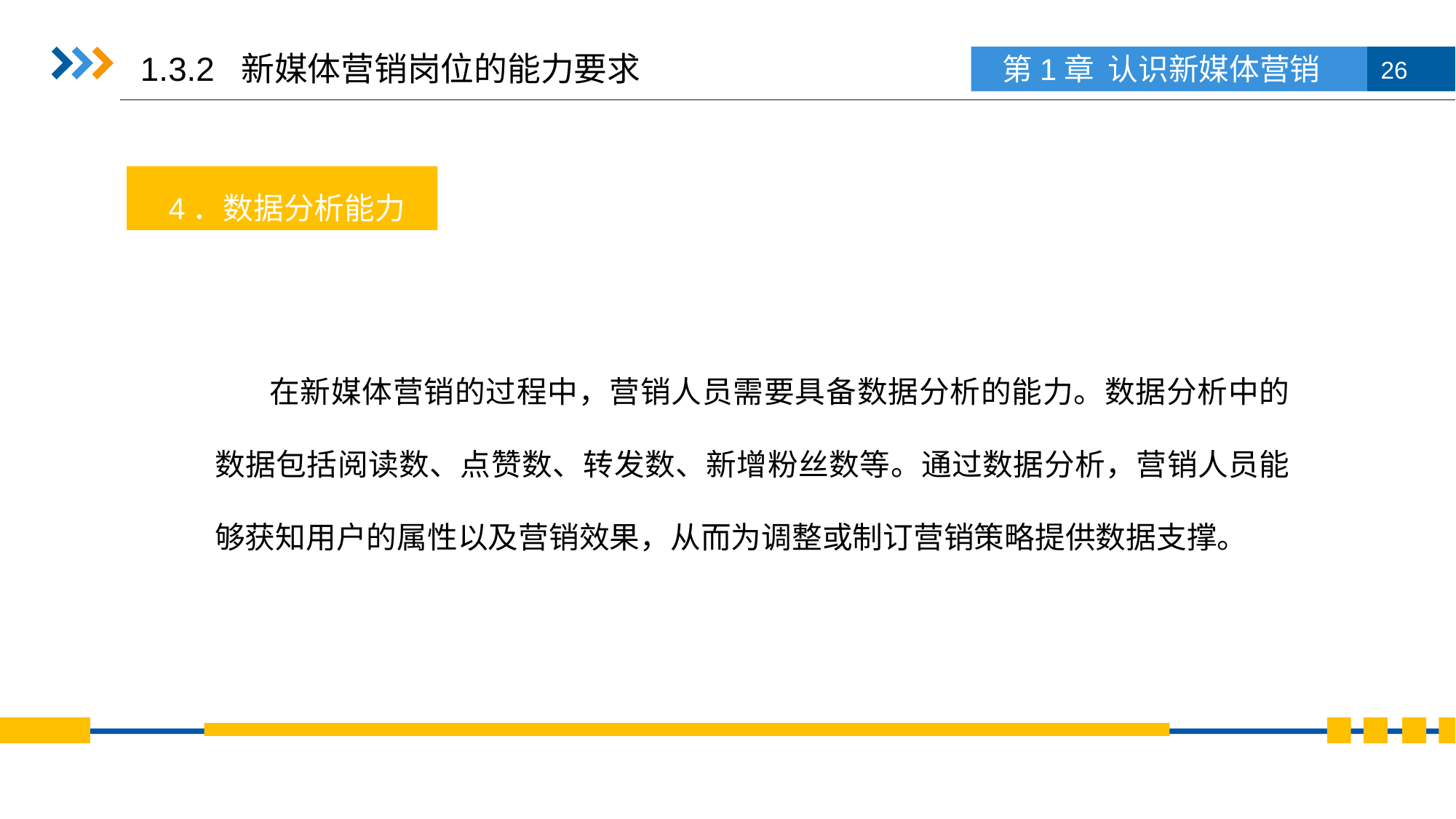

1.3.2  新媒体营销岗位的能力要求
4．数据分析能力
在新媒体营销的过程中，营销人员需要具备数据分析的能力。数据分析中的数据包括阅读数、点赞数、转发数、新增粉丝数等。通过数据分析，营销人员能够获知用户的属性以及营销效果，从而为调整或制订营销策略提供数据支撑。